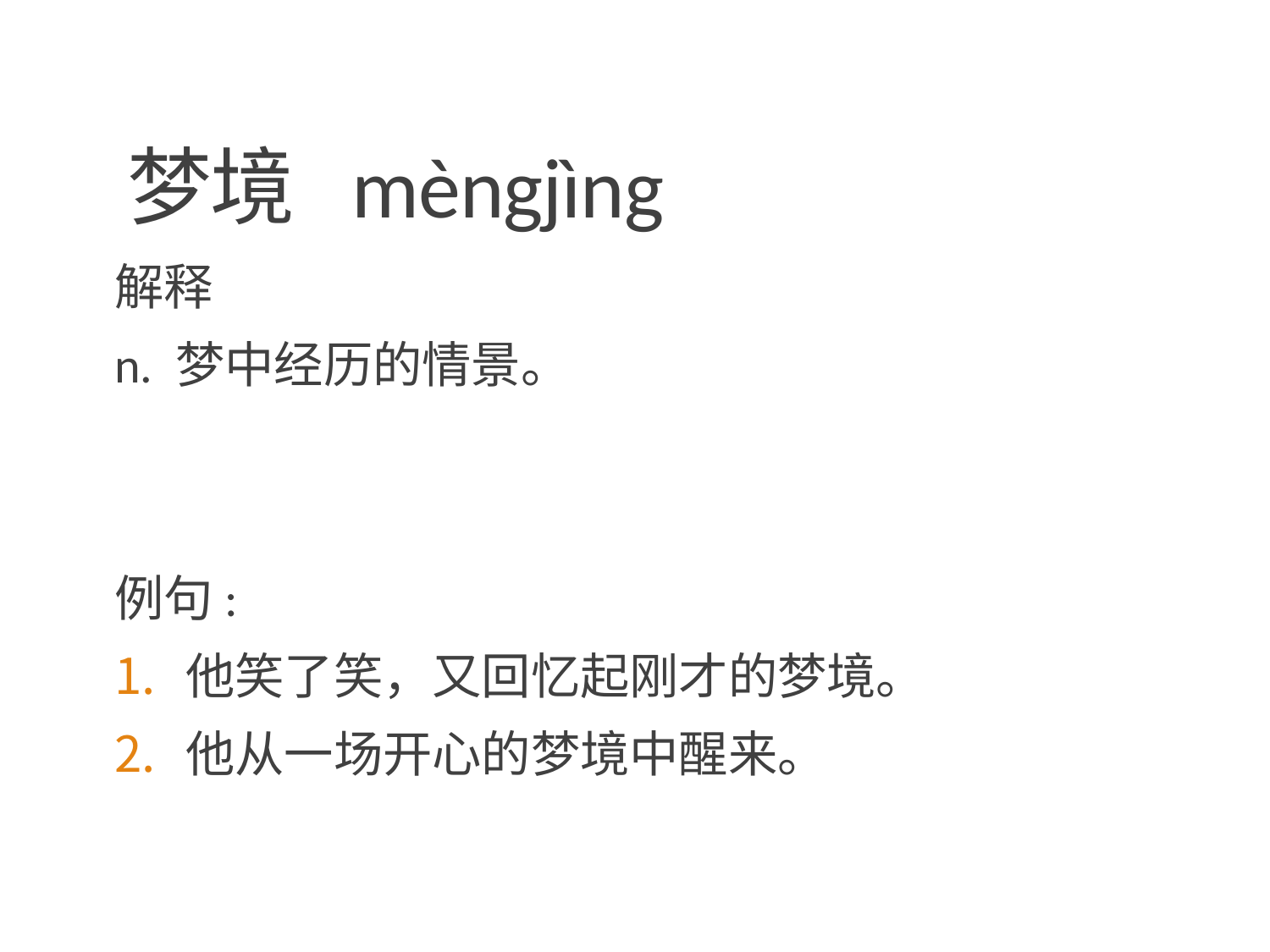

# 梦境  mèngjìng
解释
n. 梦中经历的情景。

例句:
他笑了笑，又回忆起刚才的梦境。
他从一场开心的梦境中醒来。